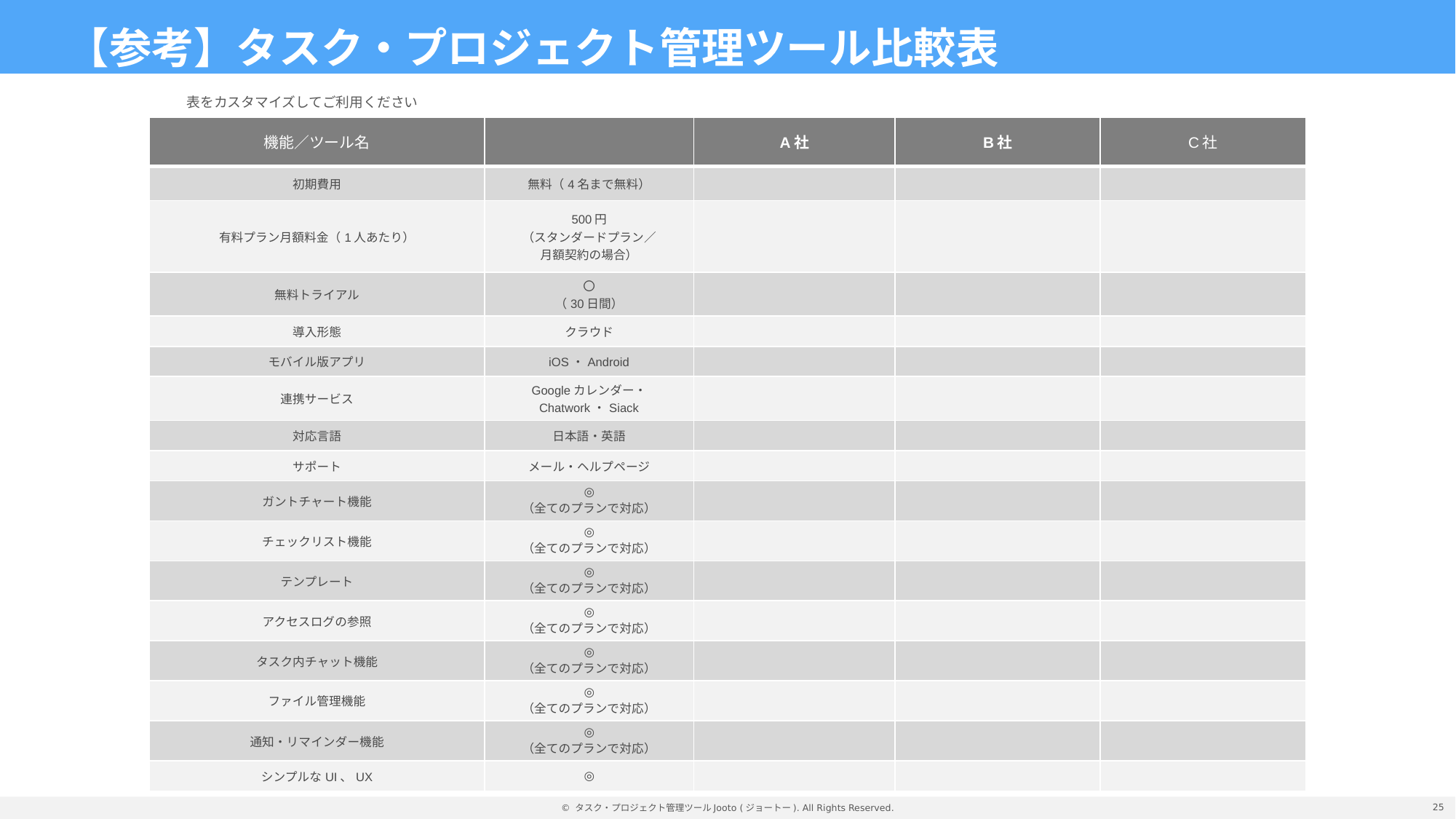

【参考】タスク・プロジェクト管理ツール比較表
表をカスタマイズしてご利用ください
| 機能／ツール名 |  | A社 | B社 | C社 |
| --- | --- | --- | --- | --- |
| 初期費用 | 無料（4名まで無料） |  |  |  |
| 有料プラン月額料金（1人あたり） | 500円 （スタンダードプラン／ 月額契約の場合） |  |  |  |
| 無料トライアル | 〇 （30日間） |  |  |  |
| 導入形態 | クラウド |  |  |  |
| モバイル版アプリ | iOS・Android |  |  |  |
| 連携サービス | Googleカレンダー・ Chatwork・Siack |  |  |  |
| 対応言語 | 日本語・英語 |  |  |  |
| サポート | メール・ヘルプページ |  |  |  |
| ガントチャート機能 | ◎ （全てのプランで対応） |  |  |  |
| チェックリスト機能 | ◎ （全てのプランで対応） |  |  |  |
| テンプレート | ◎ （全てのプランで対応） |  |  |  |
| アクセスログの参照 | ◎ （全てのプランで対応） |  |  |  |
| タスク内チャット機能 | ◎ （全てのプランで対応） |  |  |  |
| ファイル管理機能 | ◎ （全てのプランで対応） |  |  |  |
| 通知・リマインダー機能 | ◎ （全てのプランで対応） |  |  |  |
| シンプルなUI、UX | ◎ |  |  |  |